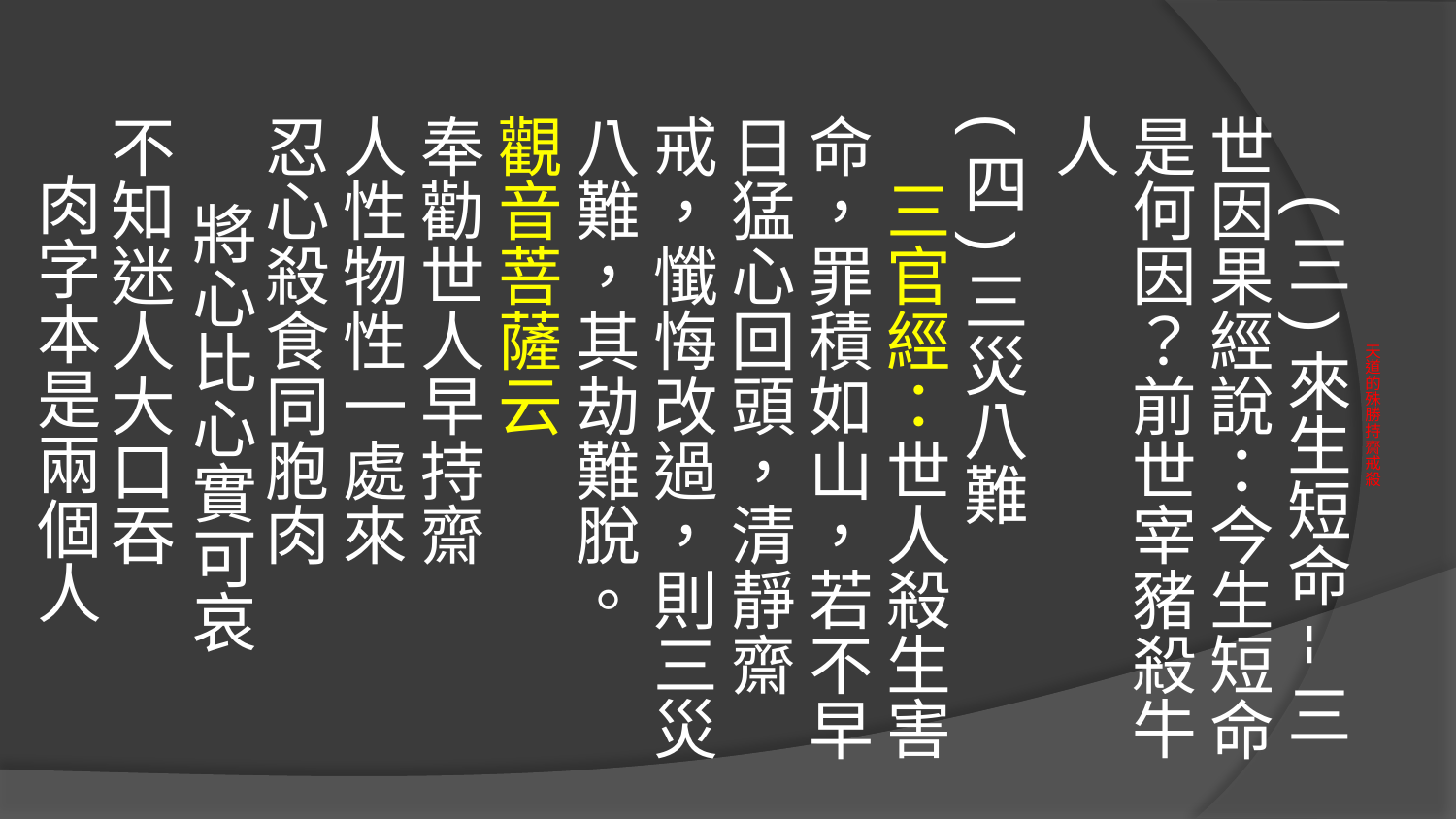

(三)來生短命--三世因果經說：今生短命是何因？前世宰豬殺牛人
(四)三災八難
　三官經：世人殺生害命，罪積如山，若不早日猛心回頭，清靜齋
戒，懺悔改過，則三災八難，其劫難脫。
觀音菩薩云
奉勸世人早持齋               人性物性一處來　          忍心殺食同胞肉　                將心比心實可哀
不知迷人大口吞　              肉字本是兩個人
# 天道的殊勝持齋戒殺